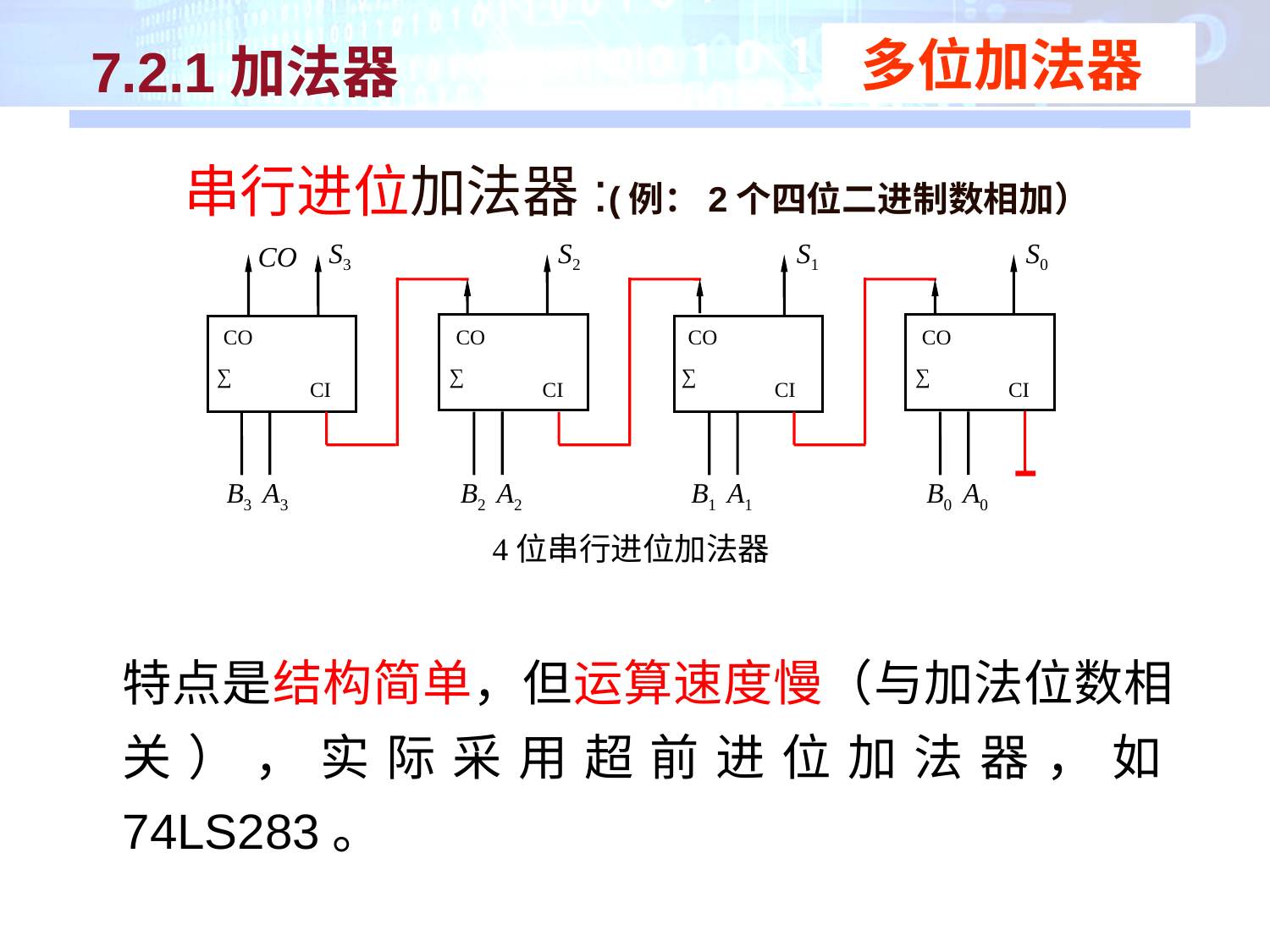

多位加法器
7.2.1加法器
　　串行进位加法器:(例：2个四位二进制数相加）
S3
S2
S1
S0
CO

CO
CO
CO
CO
∑
∑
∑
∑
CI
CI
CI
CI

B3
A3
B2
A2
B1
A1
B0
A0

4位串行进位加法器
特点是结构简单，但运算速度慢（与加法位数相关），实际采用超前进位加法器，如74LS283。